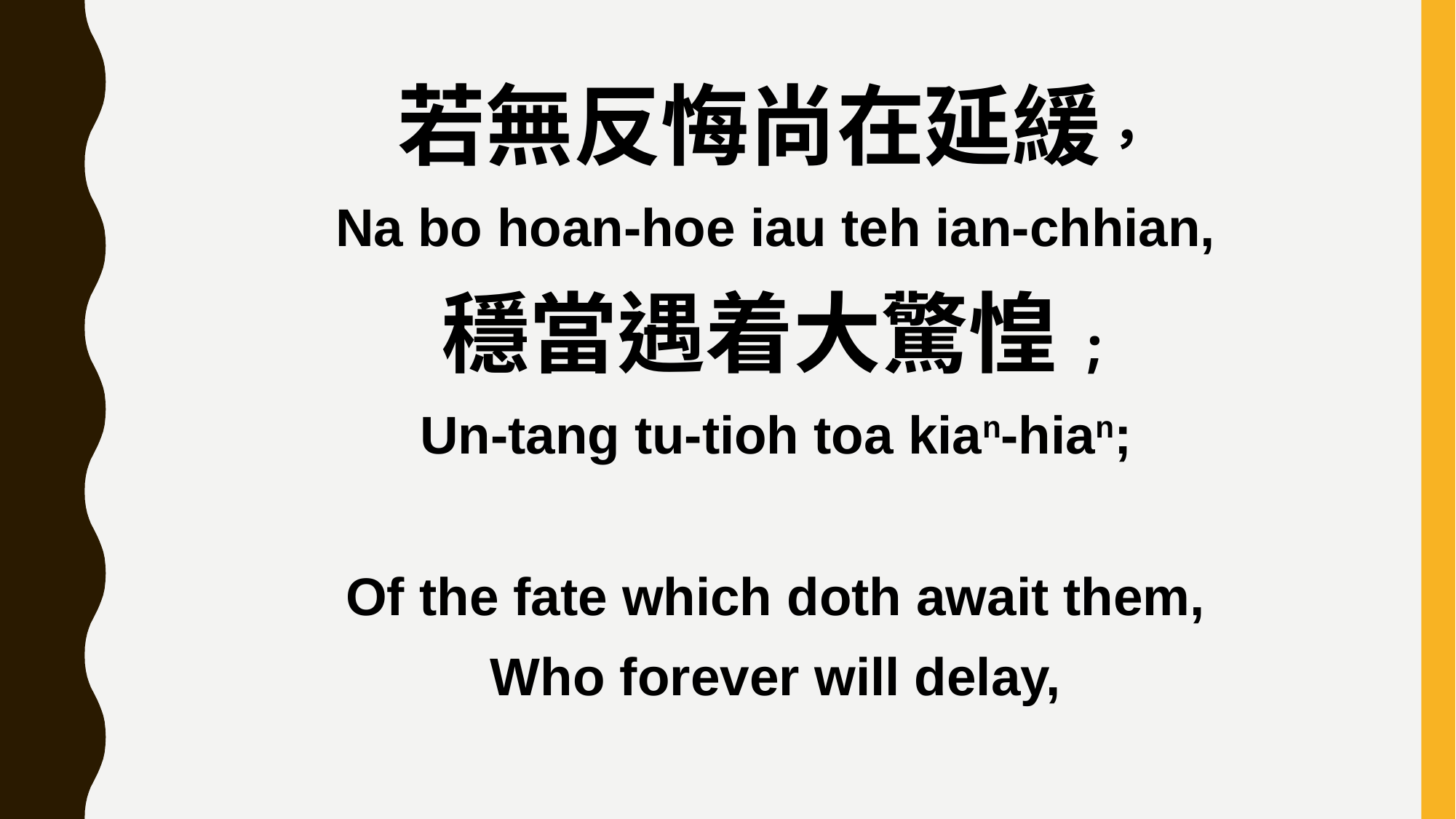

若無反悔尚在延緩，
Na bo hoan-hoe iau teh ian-chhian,
穩當遇着大驚惶;
Un-tang tu-tioh toa kian-hian;

Of the fate which doth await them,
Who forever will delay,